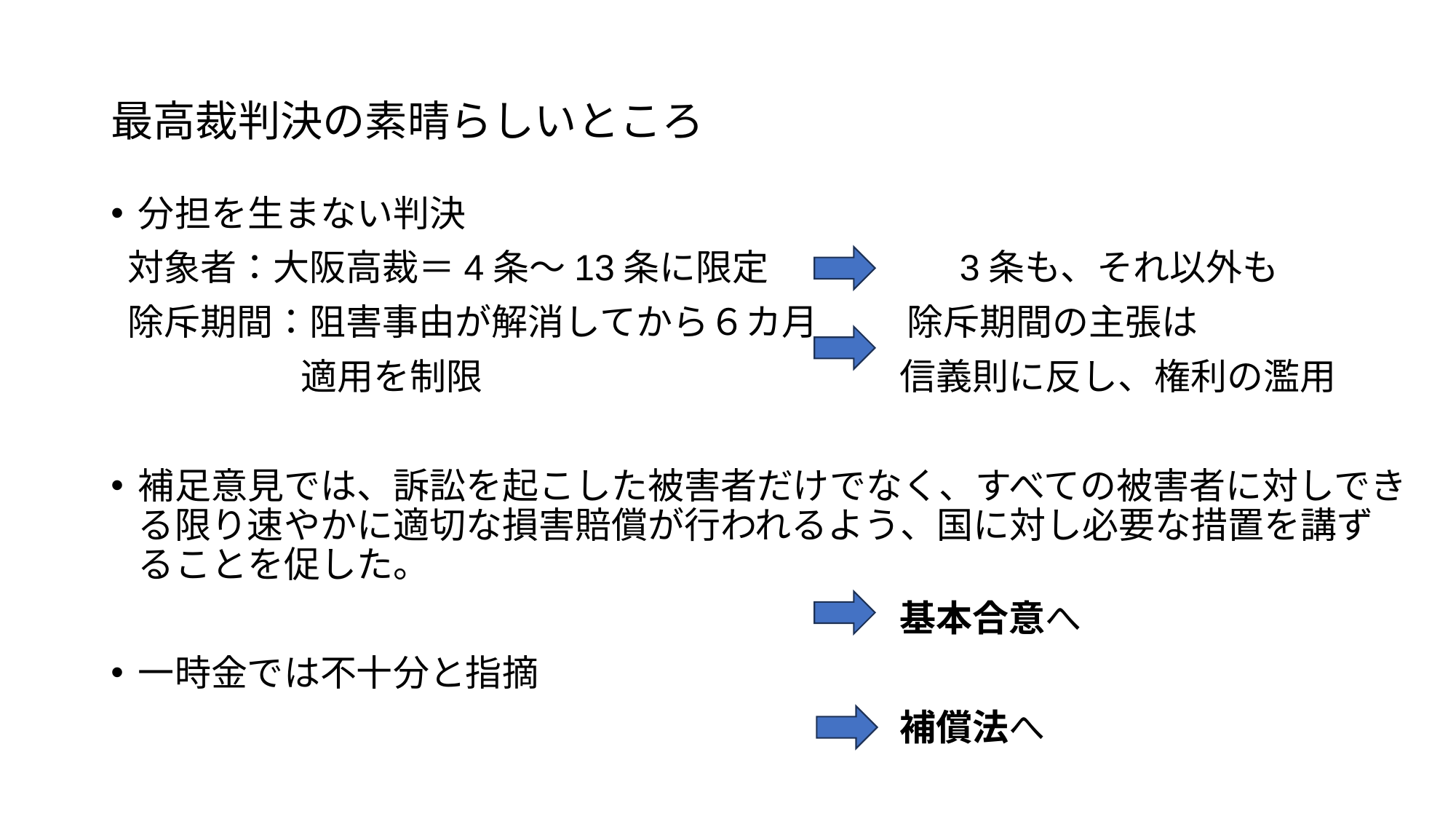

# 最高裁判決の素晴らしいところ
分担を生まない判決
 対象者：大阪高裁＝4条～13条に限定　　　　　3条も、それ以外も
 除斥期間：阻害事由が解消してから６カ月　　  除斥期間の主張は
　　　　　 適用を制限　　　　　　　　　　　  信義則に反し、権利の濫用

補足意見では、訴訟を起こした被害者だけでなく、すべての被害者に対しできる限り速やかに適切な損害賠償が行われるよう、国に対し必要な措置を講ずることを促した。
　　　　　　　　　　　　　　　　　　　　　   基本合意へ
一時金では不十分と指摘
　　　　　　　　　　　　　　　　　　　　　   補償法へ